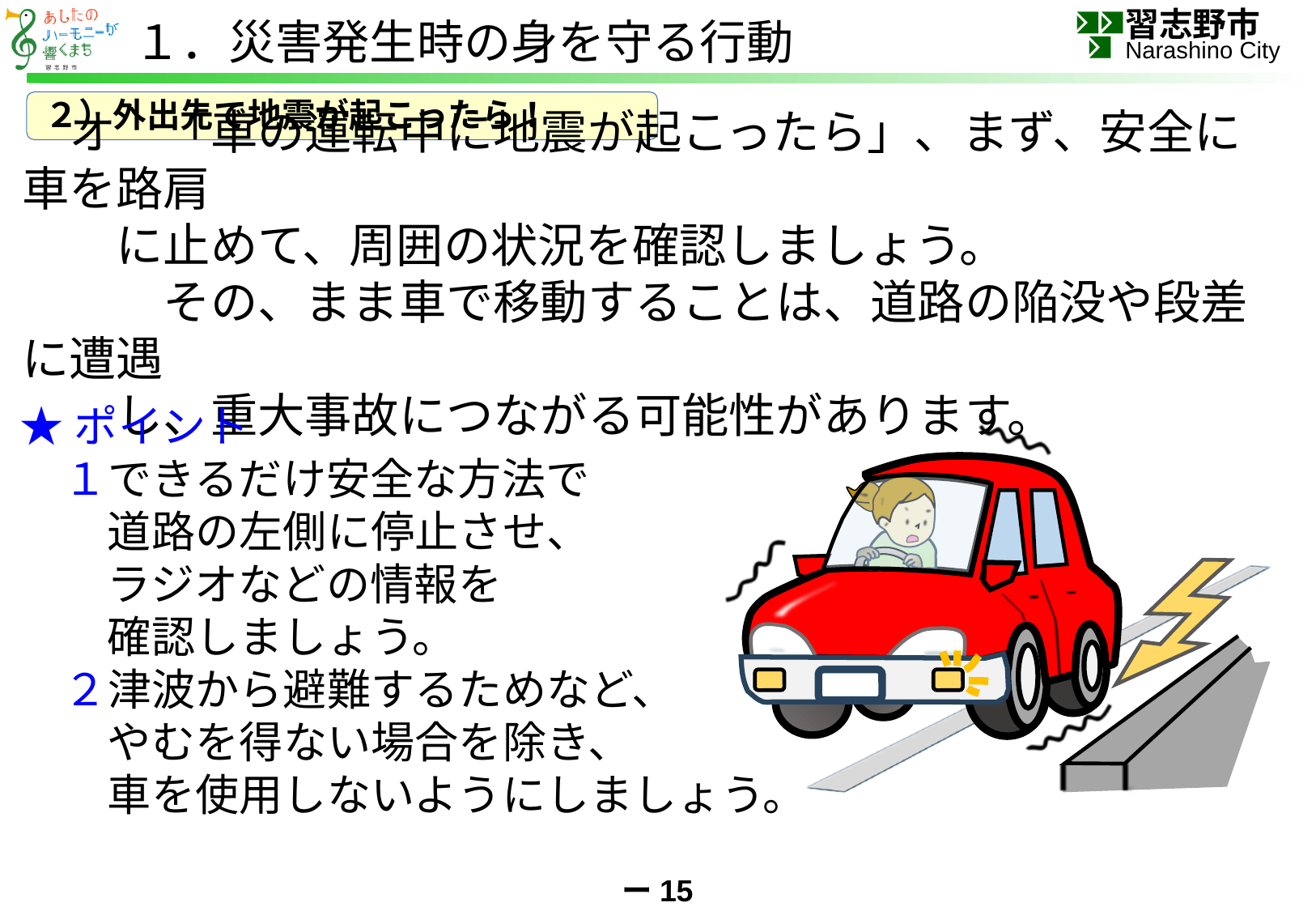

１．災害発生時の身を守る行動
２）外出先で地震が起こったら！
　オ　「車の運転中に地震が起こったら」、まず、安全に車を路肩
　　に止めて、周囲の状況を確認しましょう。
　　　その、まま車で移動することは、道路の陥没や段差に遭遇
　　し、重大事故につながる可能性があります。
★ポイント
　１できるだけ安全な方法で
　　道路の左側に停止させ、
　　ラジオなどの情報を
　　確認しましょう。
　２津波から避難するためなど、
　　やむを得ない場合を除き、
　　車を使用しないようにしましょう。

ー15ー